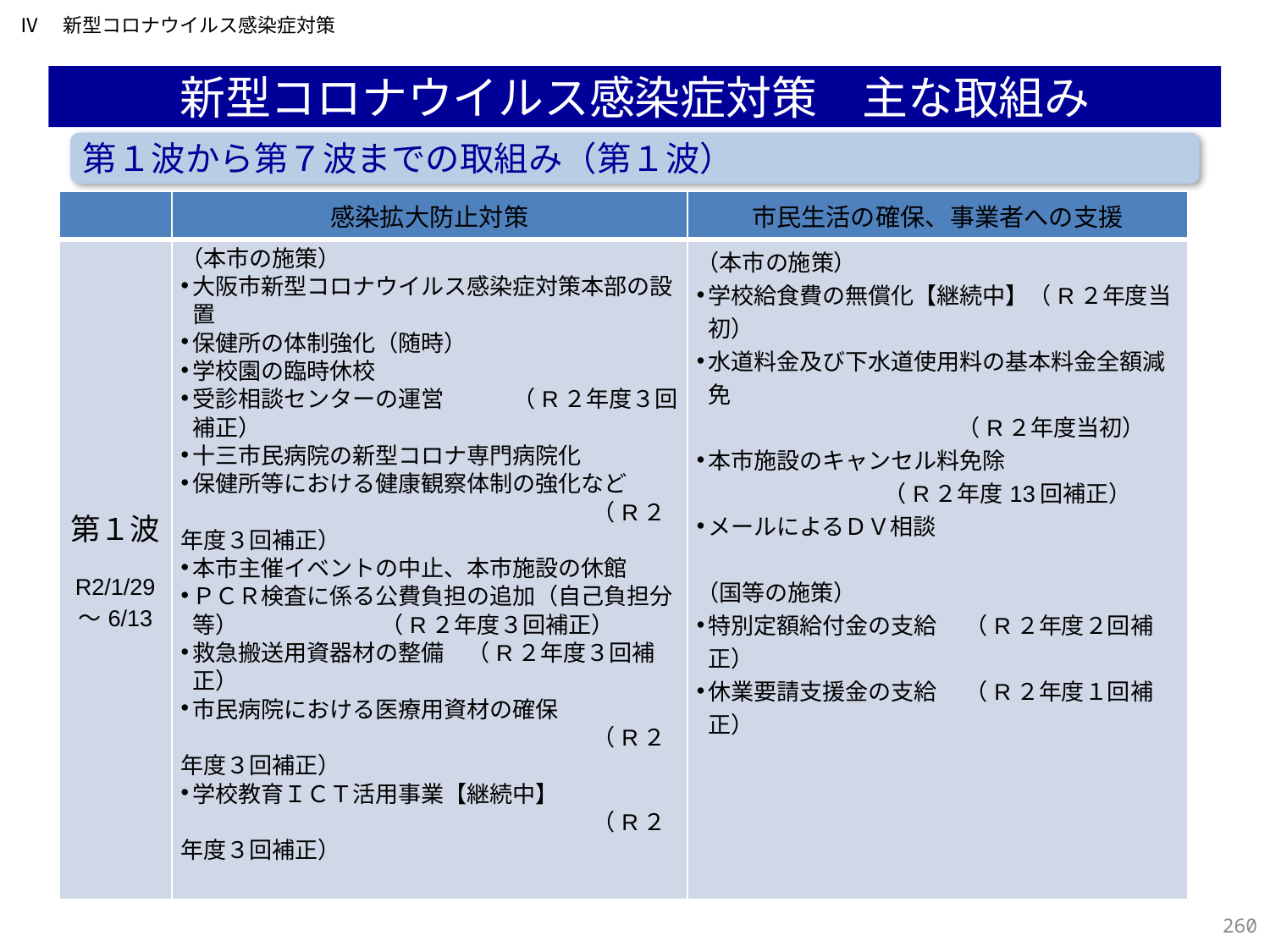

Ⅳ　新型コロナウイルス感染症対策
新型コロナウイルス感染症対策　主な取組み
第１波から第７波までの取組み（第１波）
|  | 感染拡大防止対策 | 市民生活の確保、事業者への支援 |
| --- | --- | --- |
| 第１波 R2/1/29 ～6/13 | （本市の施策） 大阪市新型コロナウイルス感染症対策本部の設置 保健所の体制強化（随時） 学校園の臨時休校 受診相談センターの運営　　　（R２年度３回補正） 十三市民病院の新型コロナ専門病院化 保健所等における健康観察体制の強化など 　　　　　　　　　　　　　　　　　　（R２年度３回補正） 本市主催イベントの中止、本市施設の休館 ＰＣＲ検査に係る公費負担の追加（自己負担分等） （R２年度３回補正） 救急搬送用資器材の整備　（R２年度３回補正） 市民病院における医療用資材の確保 　　　　　　　　　　　　　　　　　　（R２年度３回補正） 学校教育ＩＣＴ活用事業【継続中】 　　　　　　　　　　　　　　　　　　（R２年度３回補正） | （本市の施策） 学校給食費の無償化【継続中】（R２年度当初） 水道料金及び下水道使用料の基本料金全額減免 　　　　 （R２年度当初） 本市施設のキャンセル料免除 　 （R２年度13回補正） メールによるＤＶ相談　 　 （国等の施策） 特別定額給付金の支給　 （R２年度２回補正） 休業要請支援金の支給 　（R２年度１回補正） |
260